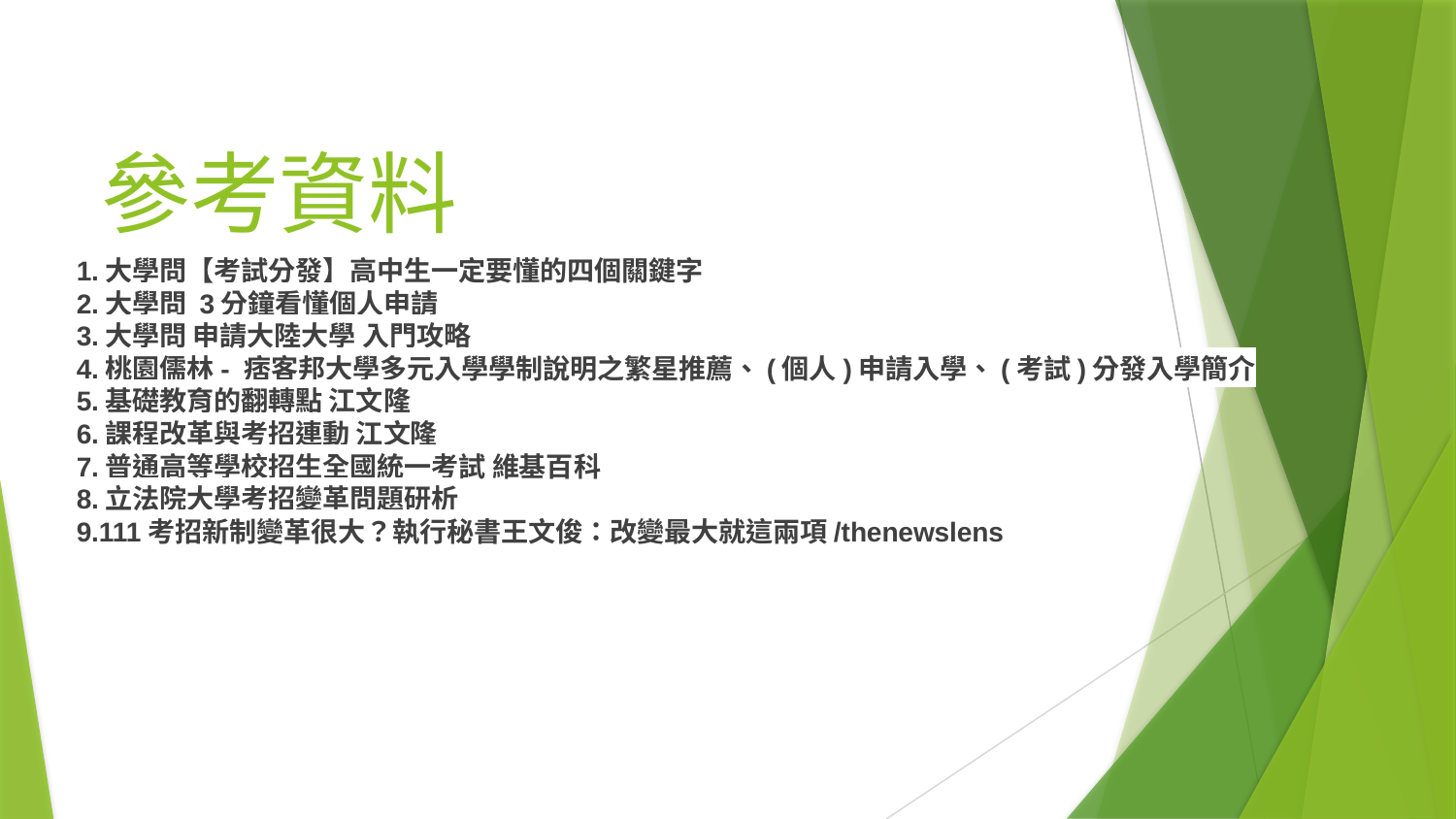

# 參考資料
1.大學問【考試分發】高中生一定要懂的四個關鍵字
2.大學問 3分鐘看懂個人申請
3.大學問 申請大陸大學 入門攻略
4.桃園儒林- 痞客邦大學多元入學學制說明之繁星推薦、(個人)申請入學、(考試)分發入學簡介
5.基礎教育的翻轉點 江文隆
6.課程改革與考招連動 江文隆
7.普通高等學校招生全國統一考試 維基百科
8.立法院大學考招變革問題研析
9.111考招新制變革很大？執行秘書王文俊：改變最大就這兩項/thenewslens